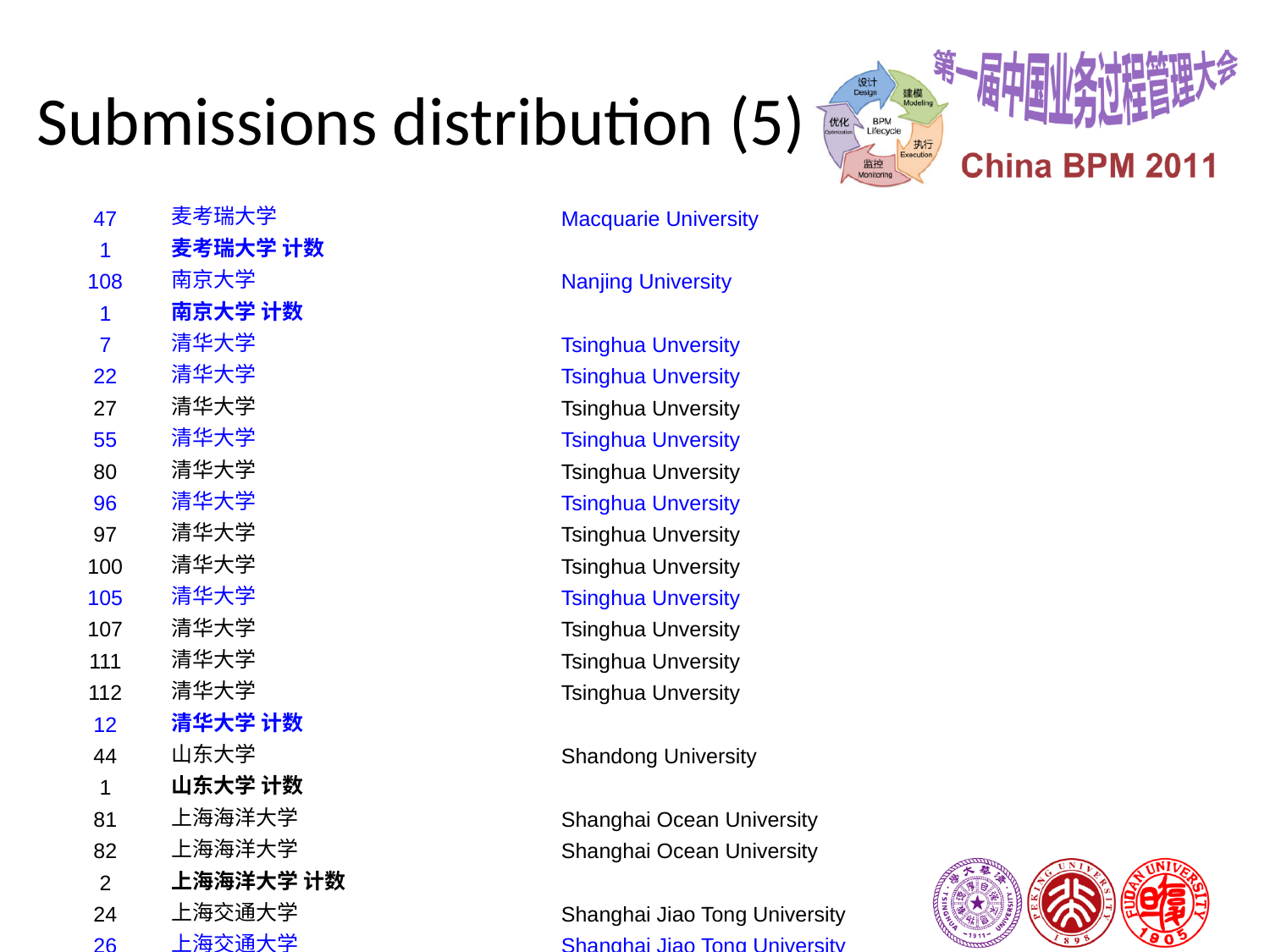

# Submissions distribution (5)
| 47 | 麦考瑞大学 | Macquarie University |
| --- | --- | --- |
| 1 | 麦考瑞大学 计数 |  |
| 108 | 南京大学 | Nanjing University |
| 1 | 南京大学 计数 |  |
| 7 | 清华大学 | Tsinghua Unversity |
| 22 | 清华大学 | Tsinghua Unversity |
| 27 | 清华大学 | Tsinghua Unversity |
| 55 | 清华大学 | Tsinghua Unversity |
| 80 | 清华大学 | Tsinghua Unversity |
| 96 | 清华大学 | Tsinghua Unversity |
| 97 | 清华大学 | Tsinghua Unversity |
| 100 | 清华大学 | Tsinghua Unversity |
| 105 | 清华大学 | Tsinghua Unversity |
| 107 | 清华大学 | Tsinghua Unversity |
| 111 | 清华大学 | Tsinghua Unversity |
| 112 | 清华大学 | Tsinghua Unversity |
| 12 | 清华大学 计数 |  |
| 44 | 山东大学 | Shandong University |
| 1 | 山东大学 计数 |  |
| 81 | 上海海洋大学 | Shanghai Ocean University |
| 82 | 上海海洋大学 | Shanghai Ocean University |
| 2 | 上海海洋大学 计数 |  |
| 24 | 上海交通大学 | Shanghai Jiao Tong University |
| 26 | 上海交通大学 | Shanghai Jiao Tong University |
| 103 | 上海交通大学 | Shanghai Jiao Tong University |
| 106 | 上海交通大学 | Shanghai Jiao Tong University |
| 4 | 上海交通大学 计数 |  |